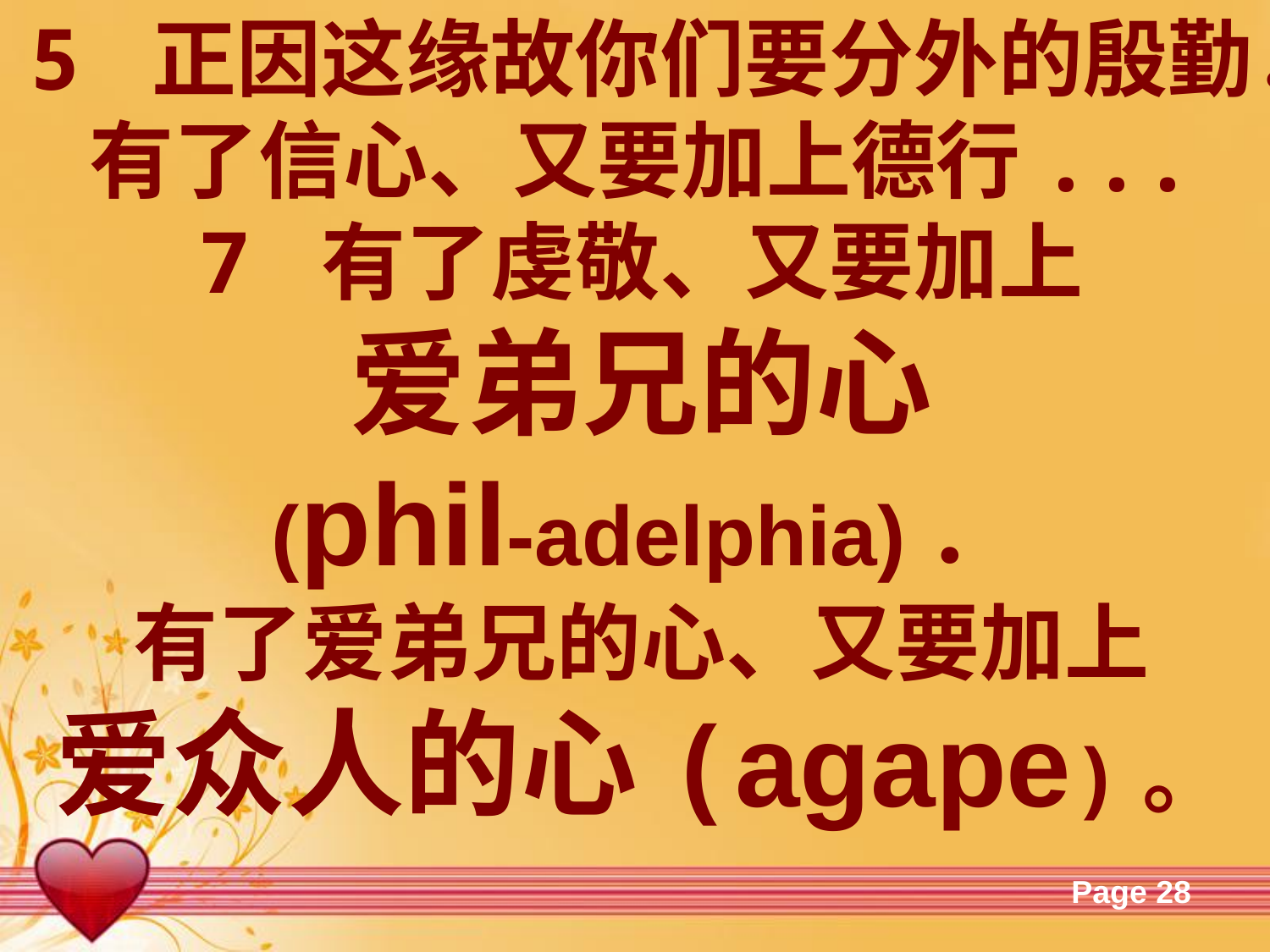

5 正因这缘故你们要分外的殷勤．有了信心、又要加上德行...
7 有了虔敬、又要加上
爱弟兄的心
(phil-adelphia)．
有了爱弟兄的心、又要加上
爱众人的心(agape)。